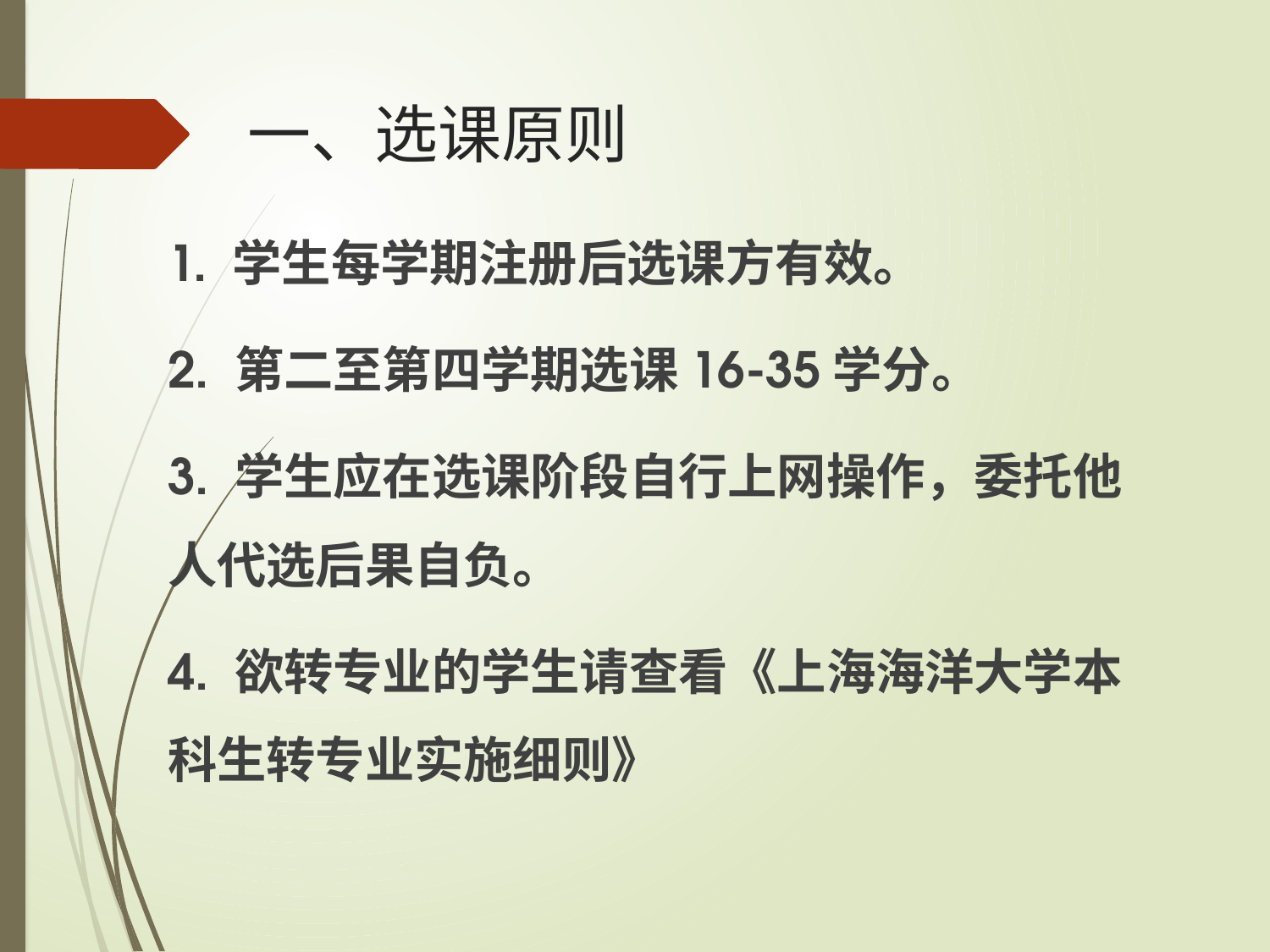

# 一、选课原则
1. 学生每学期注册后选课方有效。
2. 第二至第四学期选课16-35学分。
3. 学生应在选课阶段自行上网操作，委托他人代选后果自负。
4. 欲转专业的学生请查看《上海海洋大学本科生转专业实施细则》